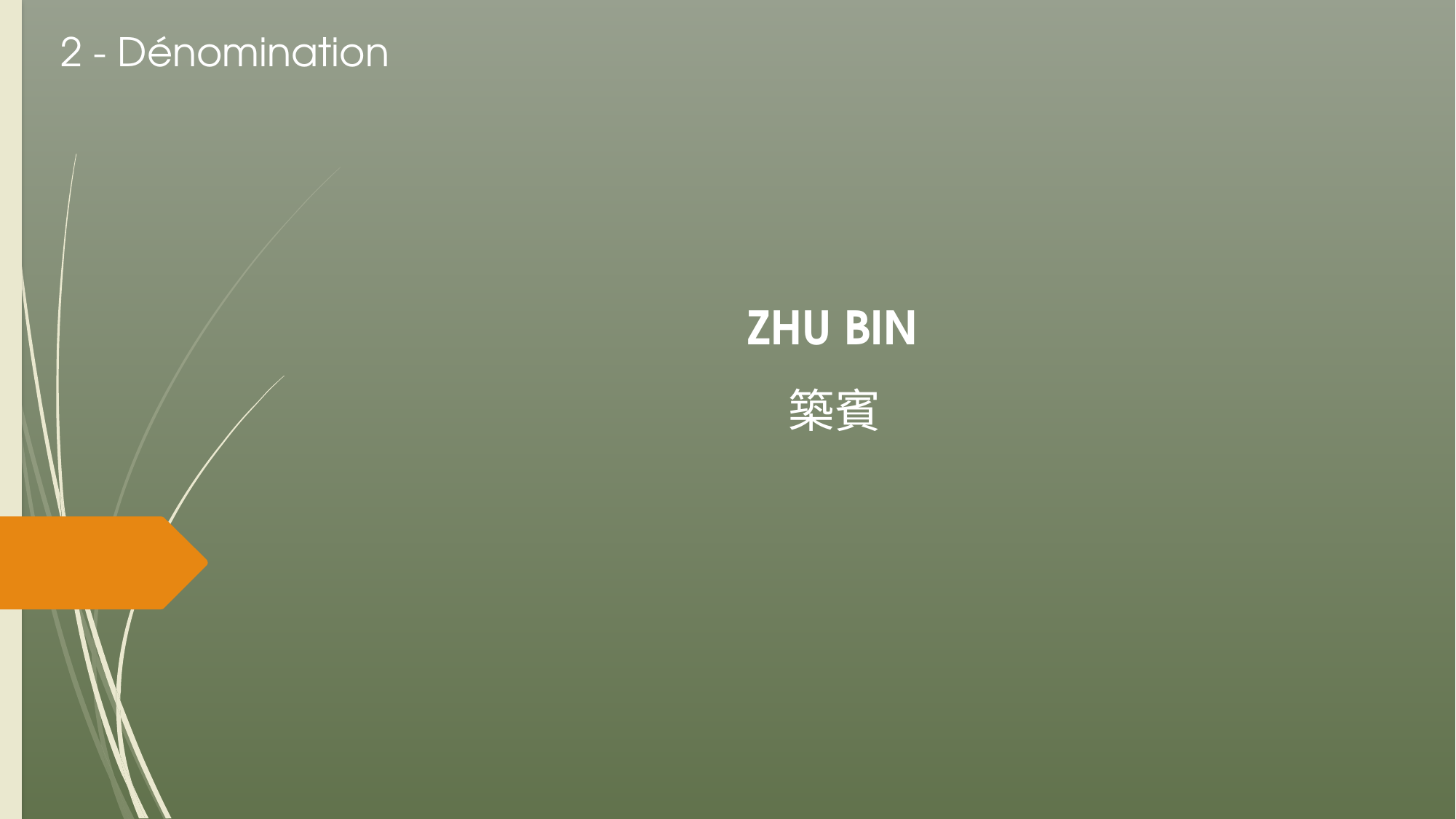

2 - Dénomination

# ZHU BIN 築賓